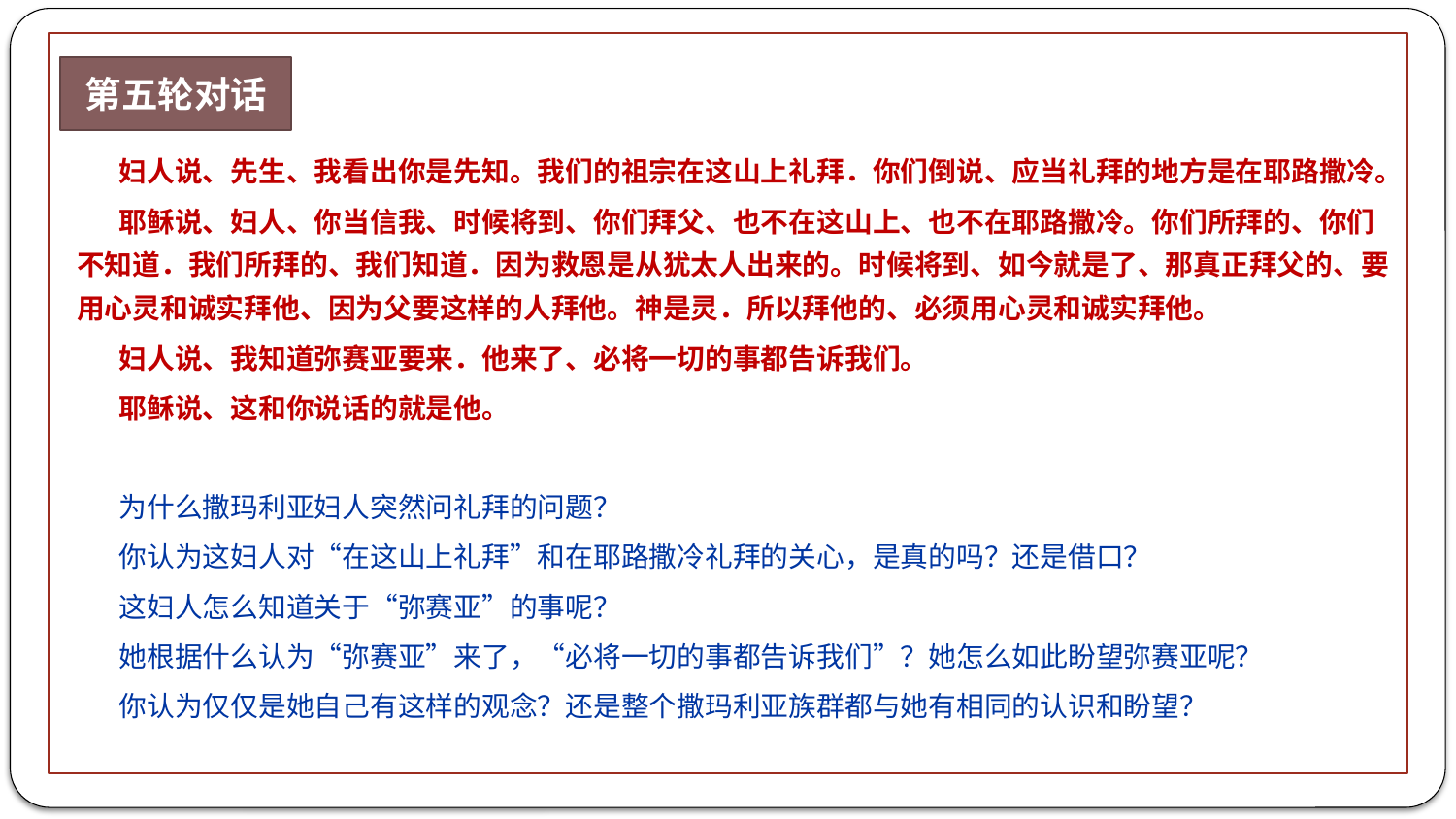

约4：19-26

妇人说、先生、我看出你是先知。我们的祖宗在这山上礼拜．你们倒说、应当礼拜的地方是在耶路撒冷。
耶稣说、妇人、你当信我、时候将到、你们拜父、也不在这山上、也不在耶路撒冷。你们所拜的、你们不知道．我们所拜的、我们知道．因为救恩是从犹太人出来的。时候将到、如今就是了、那真正拜父的、要用心灵和诚实拜他、因为父要这样的人拜他。神是灵．所以拜他的、必须用心灵和诚实拜他。
妇人说、我知道弥赛亚要来．他来了、必将一切的事都告诉我们。
耶稣说、这和你说话的就是他。

为什么撒玛利亚妇人突然问礼拜的问题？
你认为这妇人对“在这山上礼拜”和在耶路撒冷礼拜的关心，是真的吗？还是借口？
这妇人怎么知道关于“弥赛亚”的事呢？
她根据什么认为“弥赛亚”来了，“必将一切的事都告诉我们”？她怎么如此盼望弥赛亚呢？
你认为仅仅是她自己有这样的观念？还是整个撒玛利亚族群都与她有相同的认识和盼望？

第五轮对话